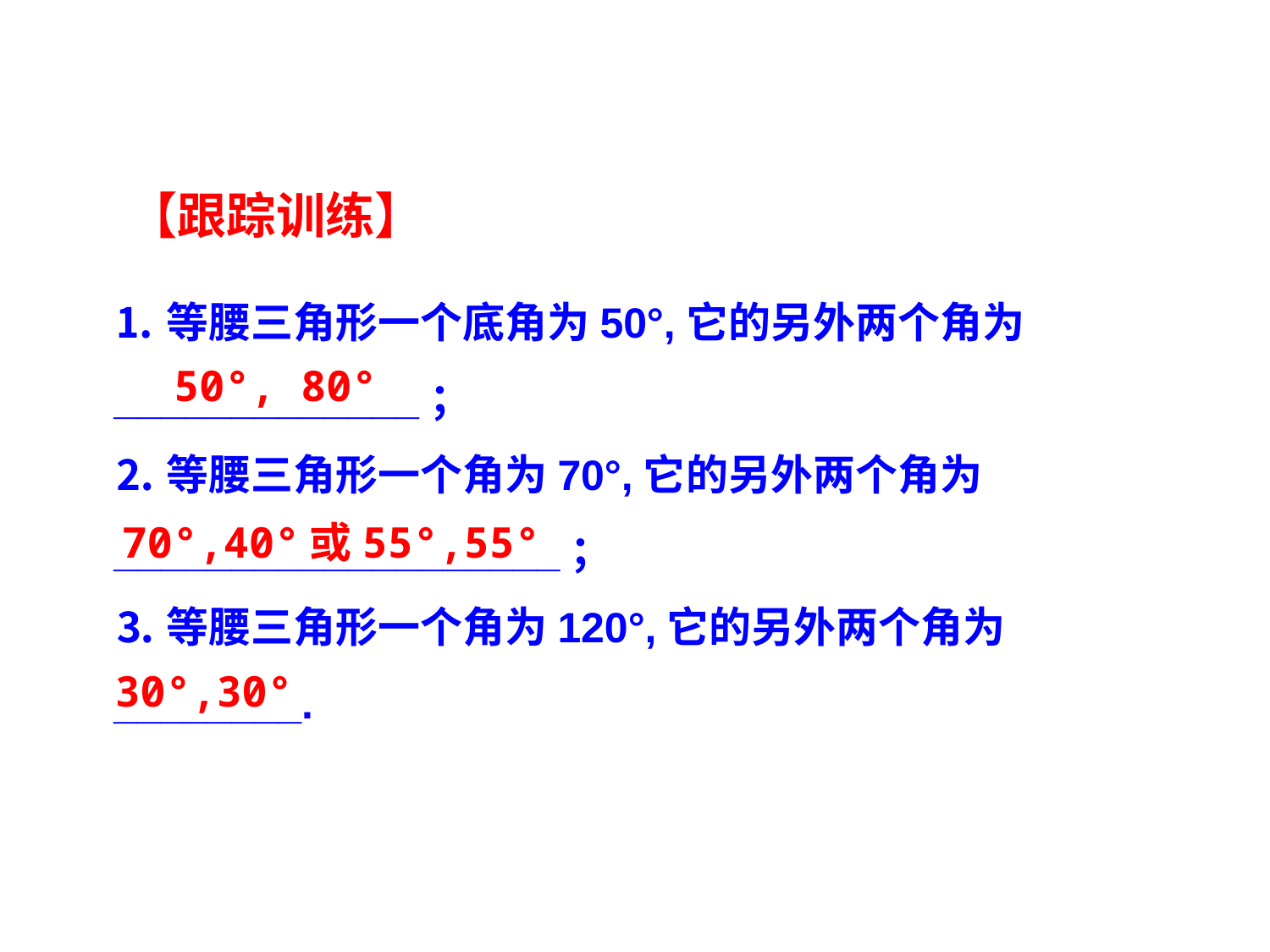

【跟踪训练】
⒈等腰三角形一个底角为50°,它的另外两个角为_____________；
⒉等腰三角形一个角为70°,它的另外两个角为___________________；
⒊等腰三角形一个角为120°,它的另外两个角为
________.
50°, 80°
70°,40°或55°,55°
30°,30°